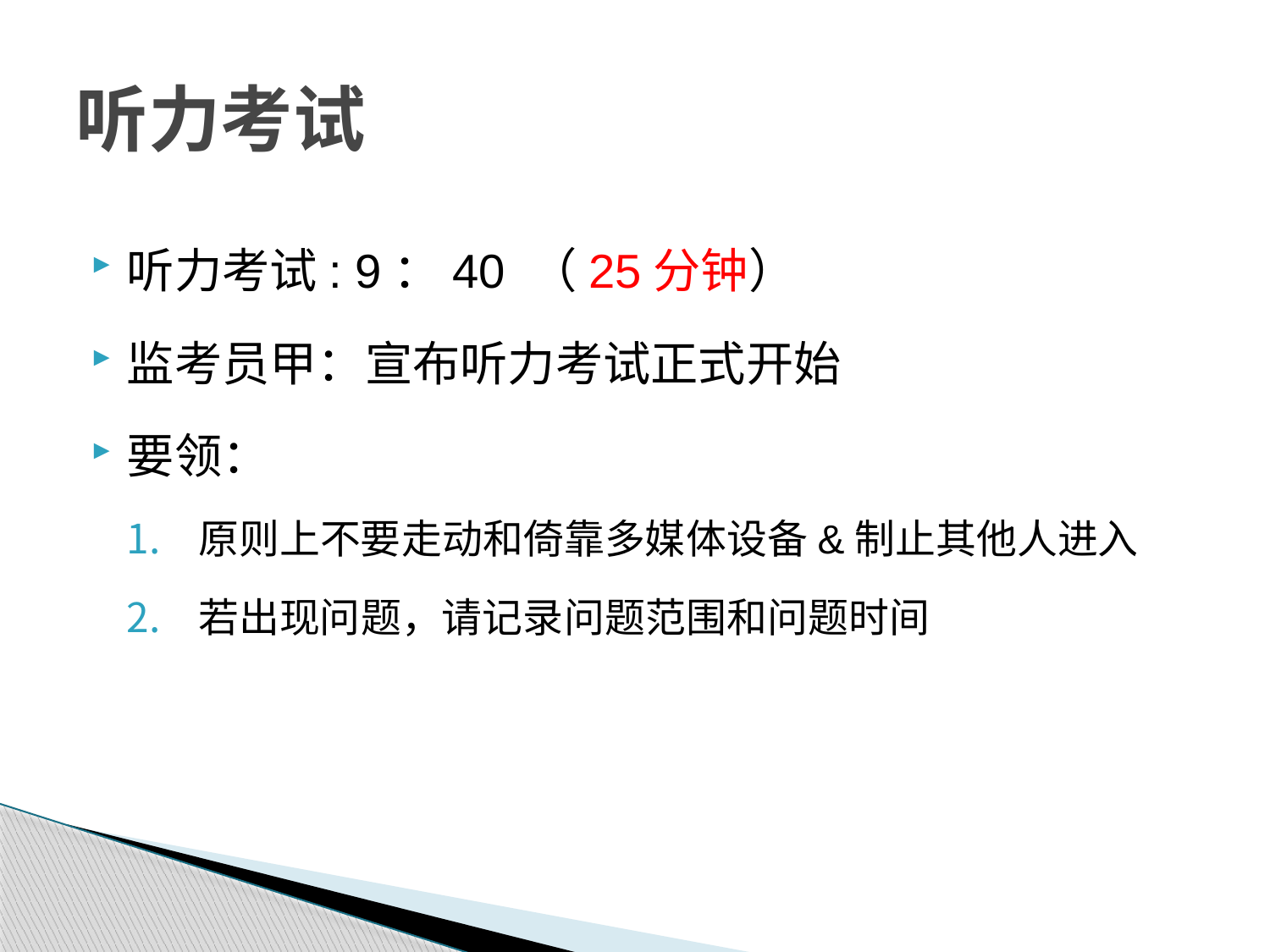

# 听力考试
听力考试: 9：40 （25分钟）
监考员甲：宣布听力考试正式开始
要领：
原则上不要走动和倚靠多媒体设备&制止其他人进入
若出现问题，请记录问题范围和问题时间